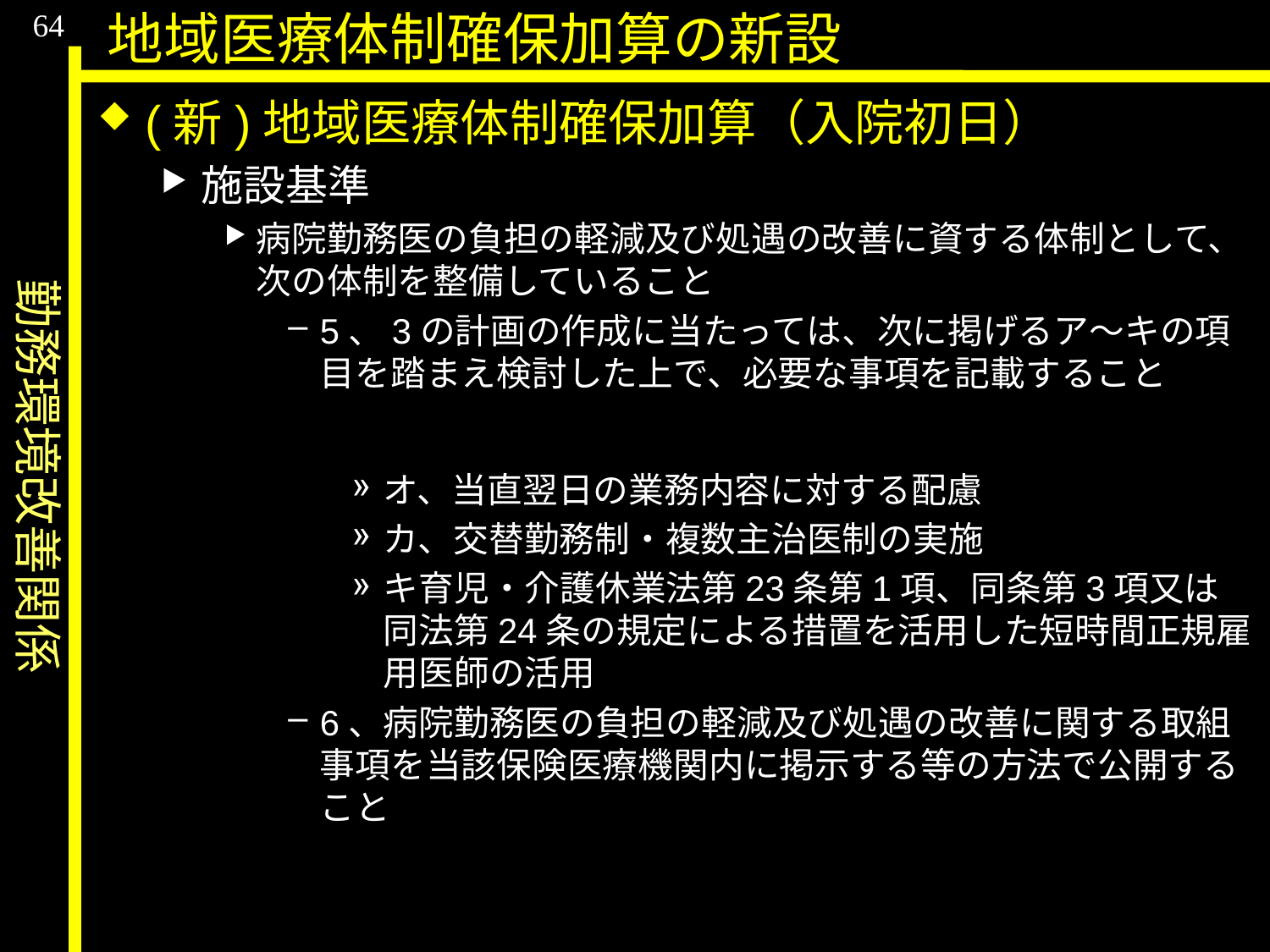

勤務環境改善関係
64
地域医療体制確保加算の新設

(新)地域医療体制確保加算（入院初日）
施設基準
病院勤務医の負担の軽減及び処遇の改善に資する体制として、次の体制を整備していること
5、3の計画の作成に当たっては、次に掲げるア〜キの項目を踏まえ検討した上で、必要な事項を記載すること

オ、当直翌日の業務内容に対する配慮
カ、交替勤務制・複数主治医制の実施
キ育児・介護休業法第23条第1項、同条第3項又は同法第24条の規定による措置を活用した短時間正規雇用医師の活用
6、病院勤務医の負担の軽減及び処遇の改善に関する取組事項を当該保険医療機関内に掲示する等の方法で公開すること